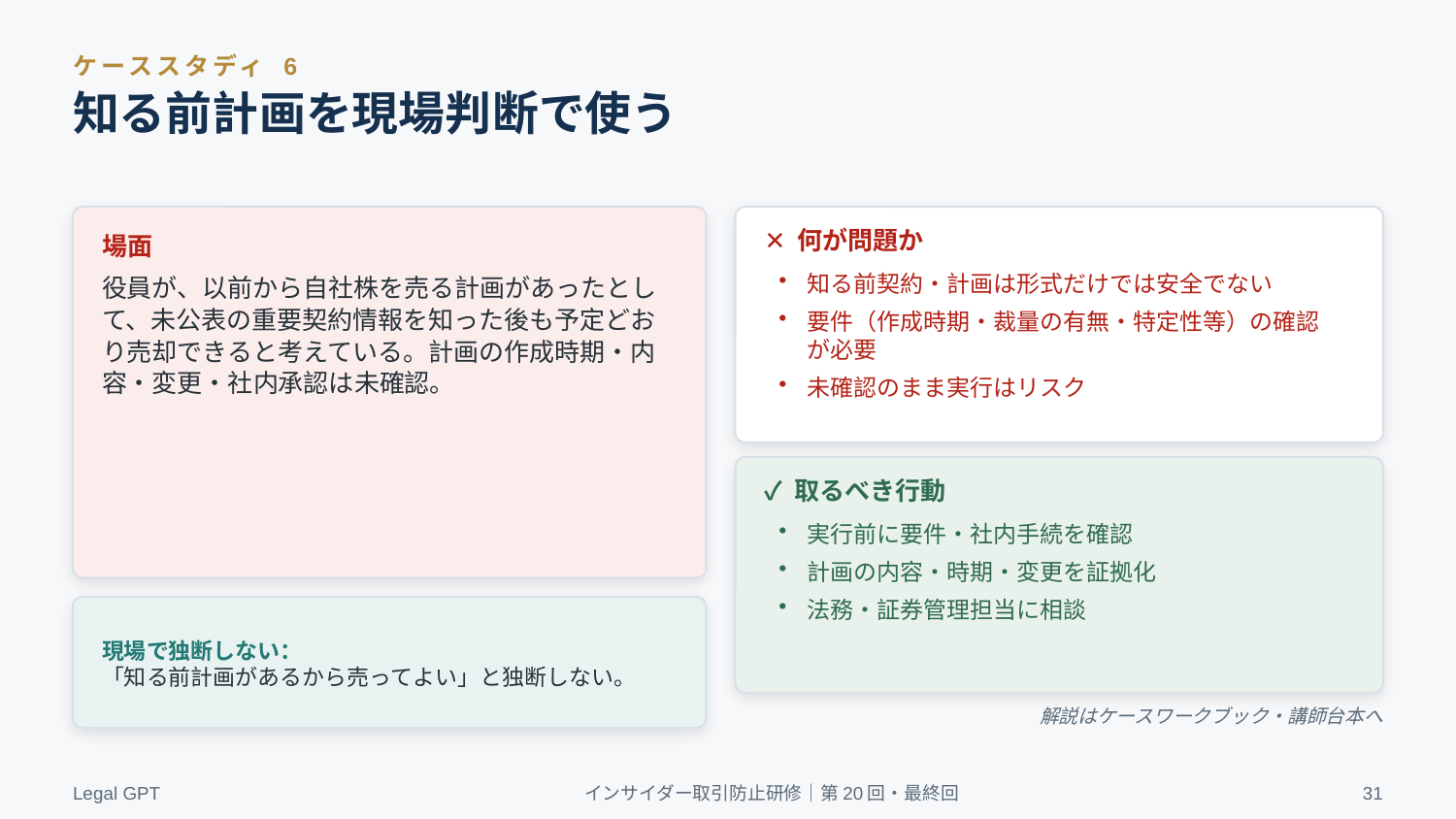

ケーススタディ 6
知る前計画を現場判断で使う

✕ 何が問題か
場面
知る前契約・計画は形式だけでは安全でない
要件（作成時期・裁量の有無・特定性等）の確認が必要
未確認のまま実行はリスク
役員が、以前から自社株を売る計画があったとして、未公表の重要契約情報を知った後も予定どおり売却できると考えている。計画の作成時期・内容・変更・社内承認は未確認。

✓ 取るべき行動
実行前に要件・社内手続を確認
計画の内容・時期・変更を証拠化
法務・証券管理担当に相談

現場で独断しない：
「知る前計画があるから売ってよい」と独断しない。
解説はケースワークブック・講師台本へ
Legal GPT
インサイダー取引防止研修｜第20回・最終回
31